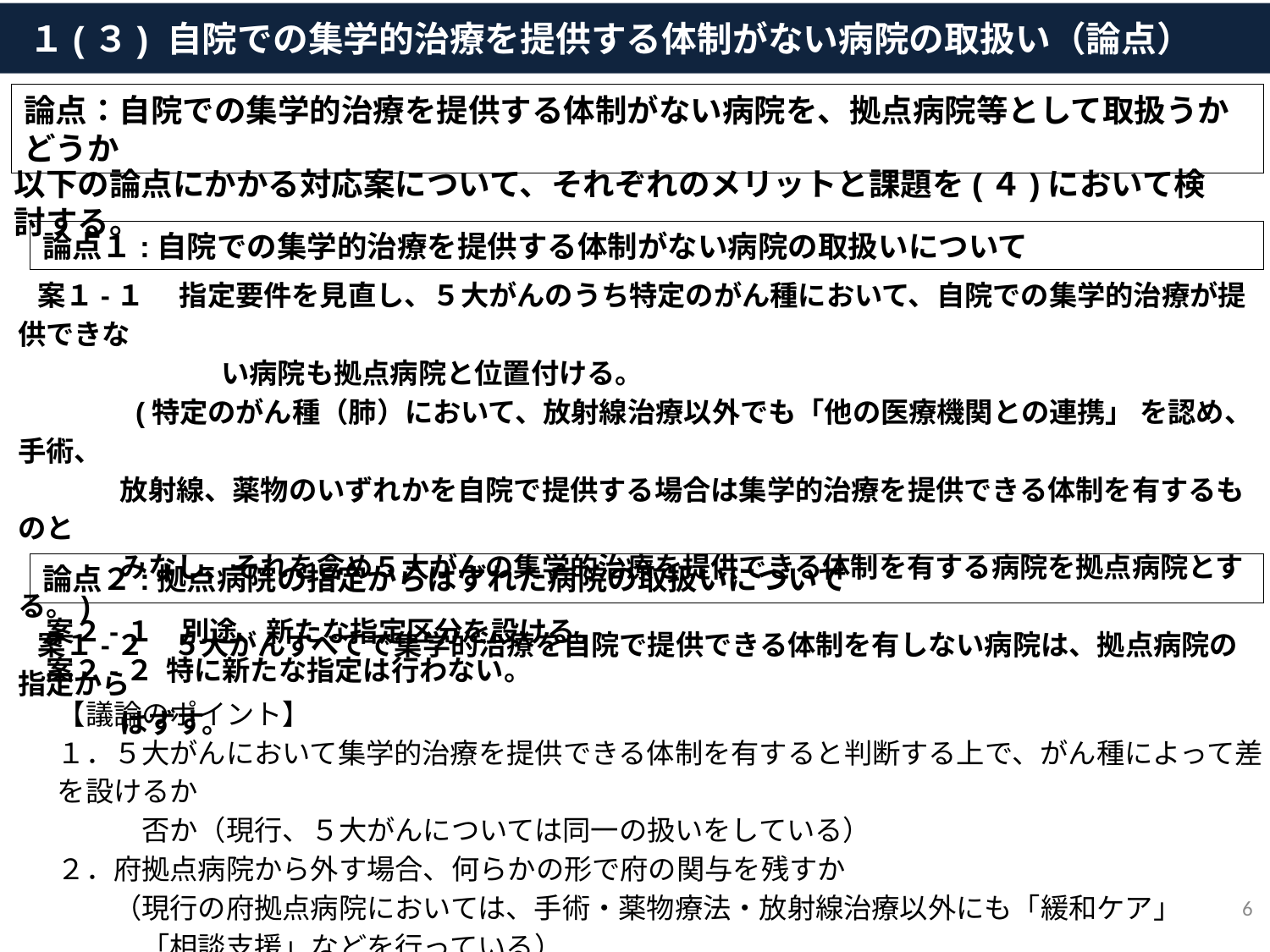

１(３) 自院での集学的治療を提供する体制がない病院の取扱い（論点）
論点：自院での集学的治療を提供する体制がない病院を、拠点病院等として取扱うかどうか
以下の論点にかかる対応案について、それぞれのメリットと課題を(４)において検討する。
論点１:自院での集学的治療を提供する体制がない病院の取扱いについて
  案１-１　 指定要件を見直し、５大がんのうち特定のがん種において、自院での集学的治療が提供できな
　　　　　　　 い病院も拠点病院と位置付ける。
               (特定のがん種（肺）において、放射線治療以外でも「他の医療機関との連携」 を認め、手術、
               放射線、薬物のいずれかを自院で提供する場合は集学的治療を提供できる体制を有するものと
               みなし、それを含め５大がんの集学的治療を提供できる体制を有する病院を拠点病院とする。)
  案１-２　５大がんすべてで集学的治療を自院で提供できる体制を有しない病院は、拠点病院の指定から
               はずす。
論点２:拠点病院の指定からはずれた病院の取扱いについて
　案２-１　別途、新たな指定区分を設ける。
　案２-２  特に新たな指定は行わない。
【議論のポイント】
１．５大がんにおいて集学的治療を提供できる体制を有すると判断する上で、がん種によって差を設けるか
　　　否か（現行、５大がんについては同一の扱いをしている）
２．府拠点病院から外す場合、何らかの形で府の関与を残すか
　　（現行の府拠点病院においては、手術・薬物療法・放射線治療以外にも「緩和ケア」
　　　「相談支援」などを行っている）
6